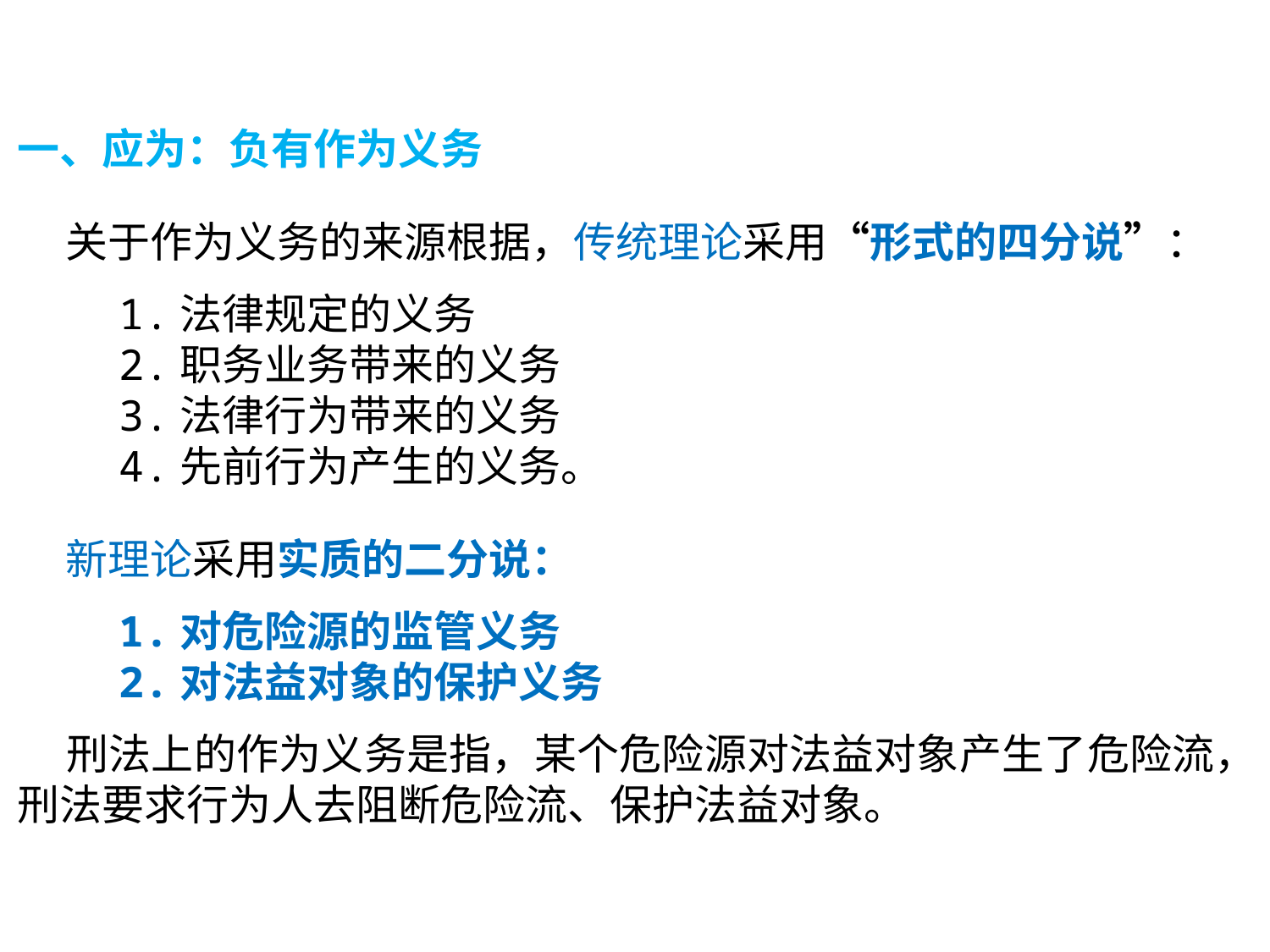

一、应为：负有作为义务

    关于作为义务的来源根据，传统理论采用“形式的四分说”：

    1.法律规定的义务
    2.职务业务带来的义务
    3.法律行为带来的义务
    4.先前行为产生的义务。

    新理论采用实质的二分说：

    1.对危险源的监管义务
    2.对法益对象的保护义务

    刑法上的作为义务是指，某个危险源对法益对象产生了危险流，刑法要求行为人去阻断危险流、保护法益对象。